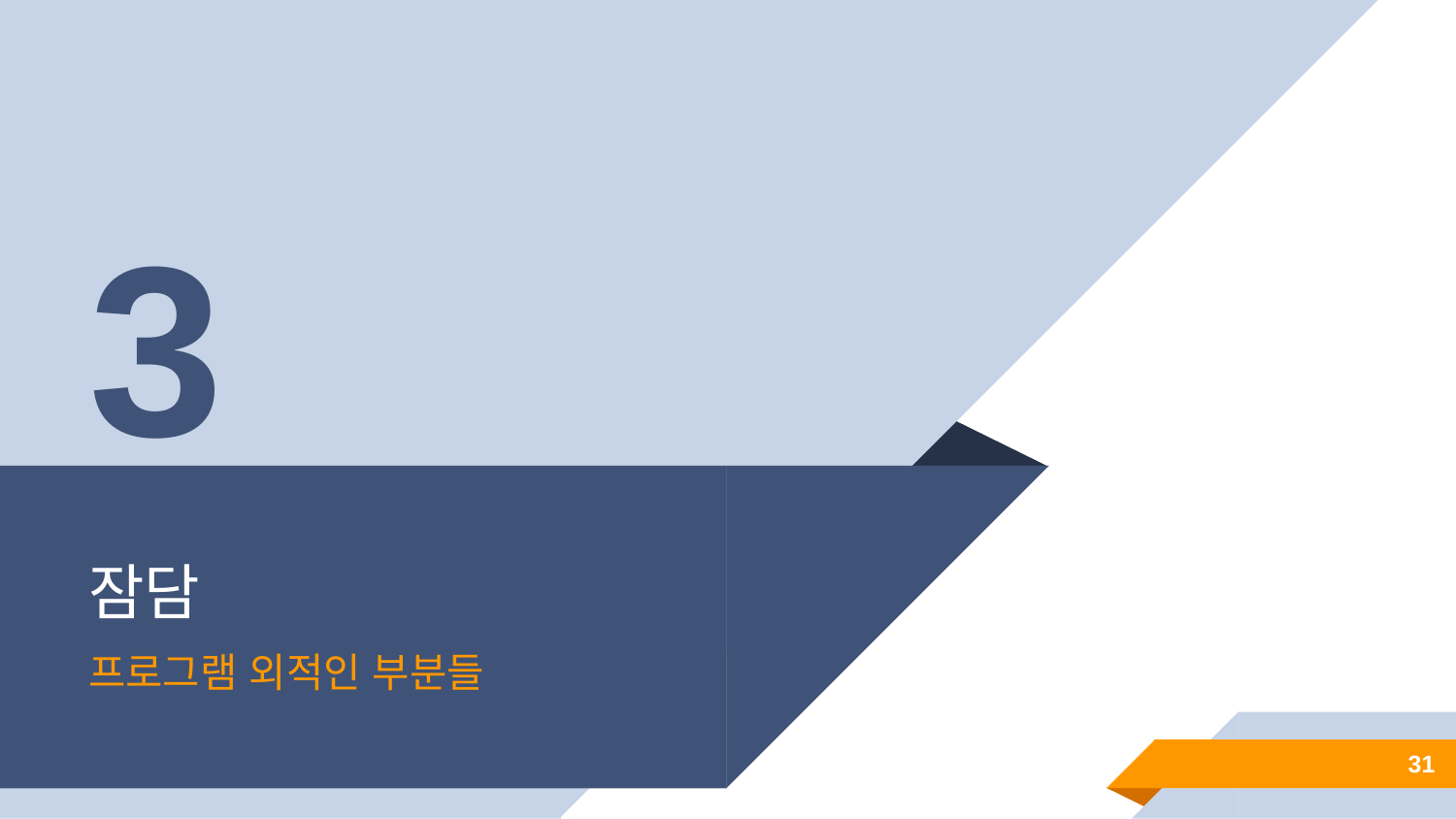

3
# 잠담
프로그램 외적인 부분들
31